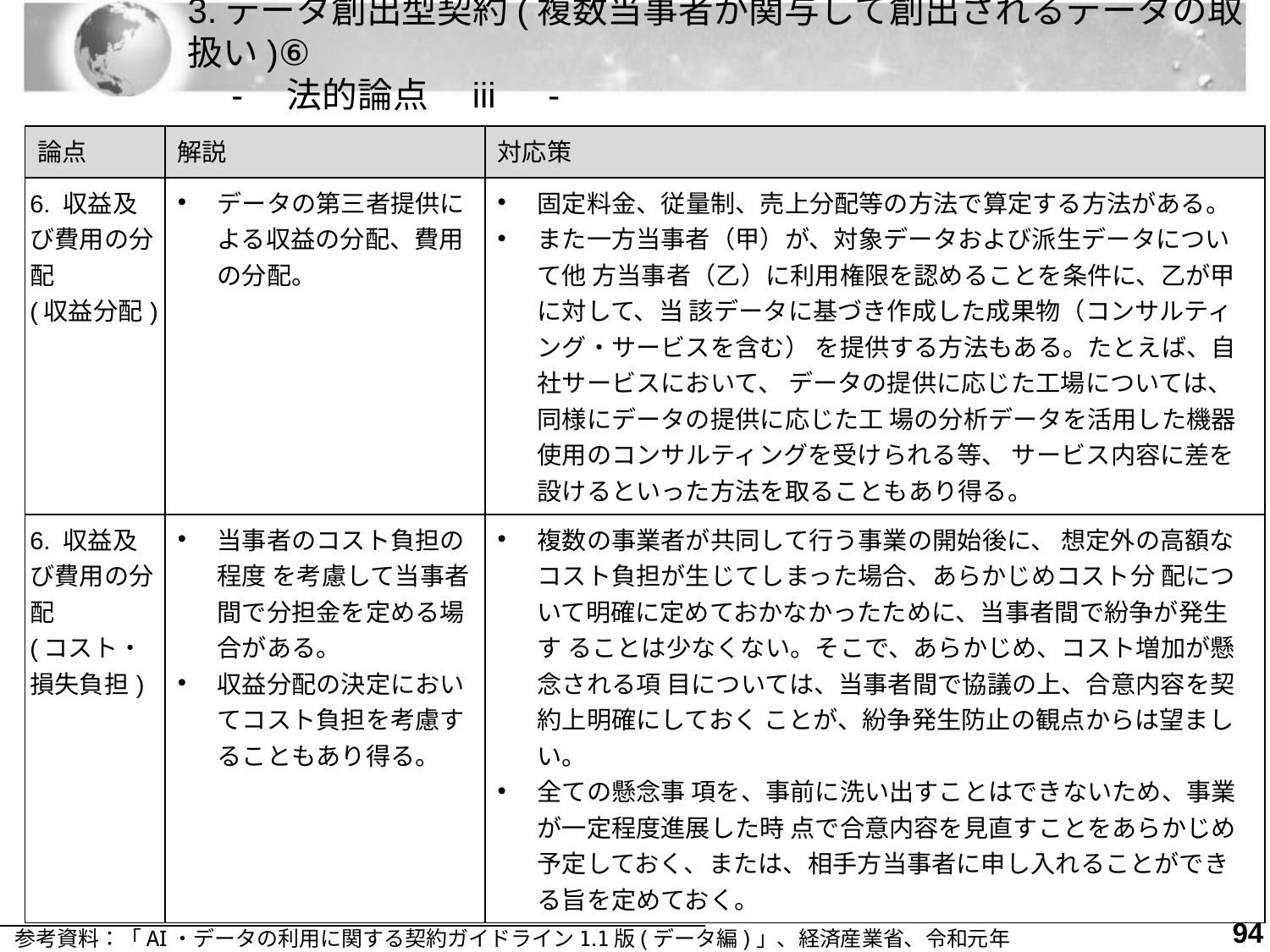

# 3.データ創出型契約(複数当事者が関与して創出されるデータの取扱い)⑥ 　-　法的論点　iii　-
| 論点 | 解説 | 対応策 |
| --- | --- | --- |
| 6. 収益及び費用の分配 (収益分配) | データの第三者提供による収益の分配、費用の分配。 | 固定料金、従量制、売上分配等の方法で算定する方法がある。 また一方当事者（甲）が、対象データおよび派生データについて他 方当事者（乙）に利用権限を認めることを条件に、乙が甲に対して、当 該データに基づき作成した成果物（コンサルティング・サービスを含む） を提供する方法もある。たとえば、自社サービスにおいて、 データの提供に応じた工場については、同様にデータの提供に応じた工 場の分析データを活用した機器使用のコンサルティングを受けられる等、 サービス内容に差を設けるといった方法を取ることもあり得る。 |
| 6. 収益及び費用の分配 (コスト・損失負担) | 当事者のコスト負担の程度 を考慮して当事者間で分担金を定める場合がある。 収益分配の決定においてコスト負担を考慮することもあり得る。 | 複数の事業者が共同して行う事業の開始後に、 想定外の高額なコスト負担が生じてしまった場合、あらかじめコスト分 配について明確に定めておかなかったために、当事者間で紛争が発生す ることは少なくない。そこで、あらかじめ、コスト増加が懸念される項 目については、当事者間で協議の上、合意内容を契約上明確にしておく ことが、紛争発生防止の観点からは望ましい。 全ての懸念事 項を、事前に洗い出すことはできないため、事業が一定程度進展した時 点で合意内容を見直すことをあらかじめ予定しておく、または、相手方当事者に申し入れることができる旨を定めておく。 |
94
参考資料：「AI・データの利用に関する契約ガイドライン1.1版(データ編)」、経済産業省、令和元年(2019年)12月